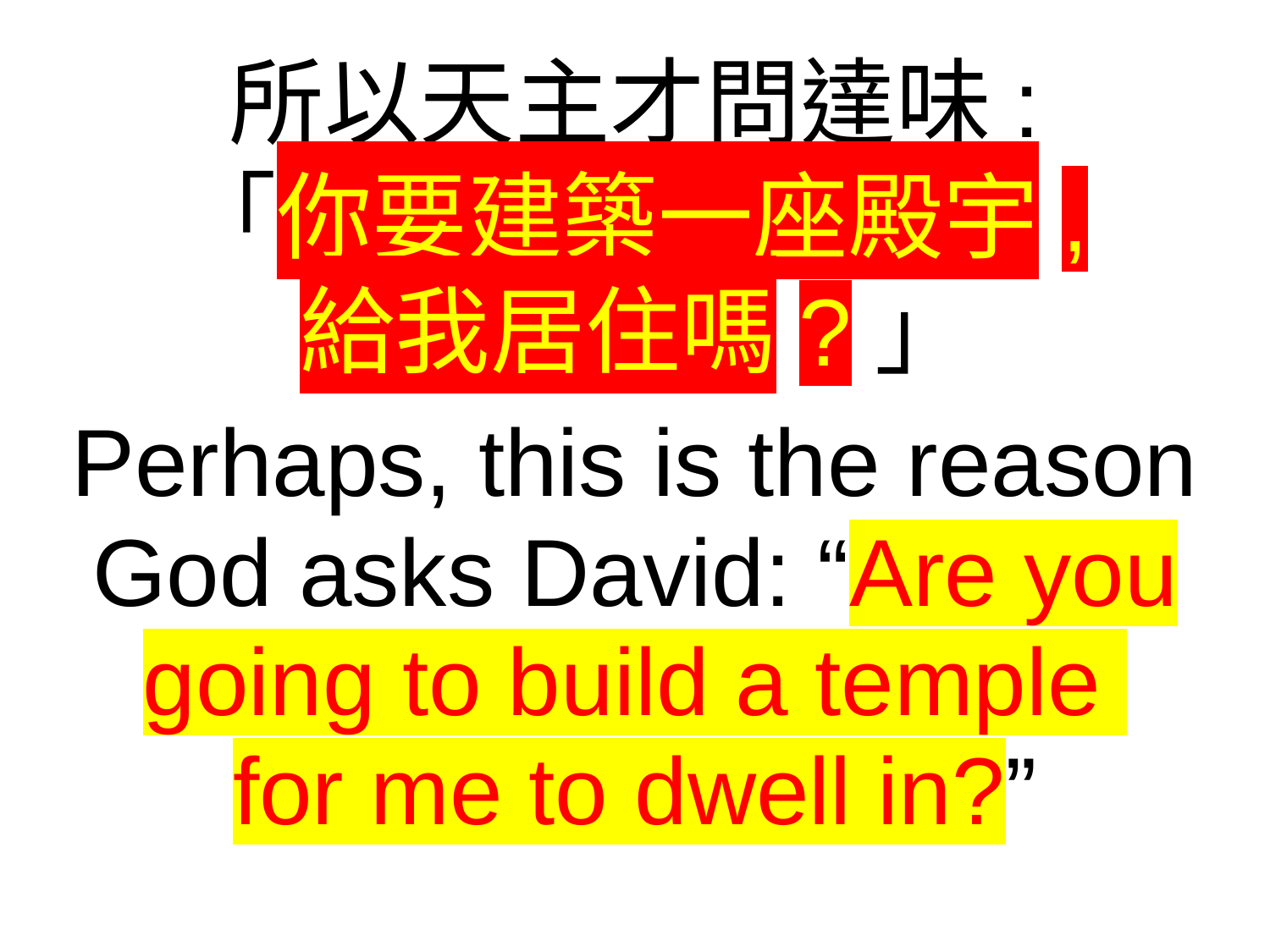

所以天主才問達味:
「你要建築一座殿宇,
給我居住嗎?」
Perhaps, this is the reason God asks David: “Are you going to build a temple
for me to dwell in?”